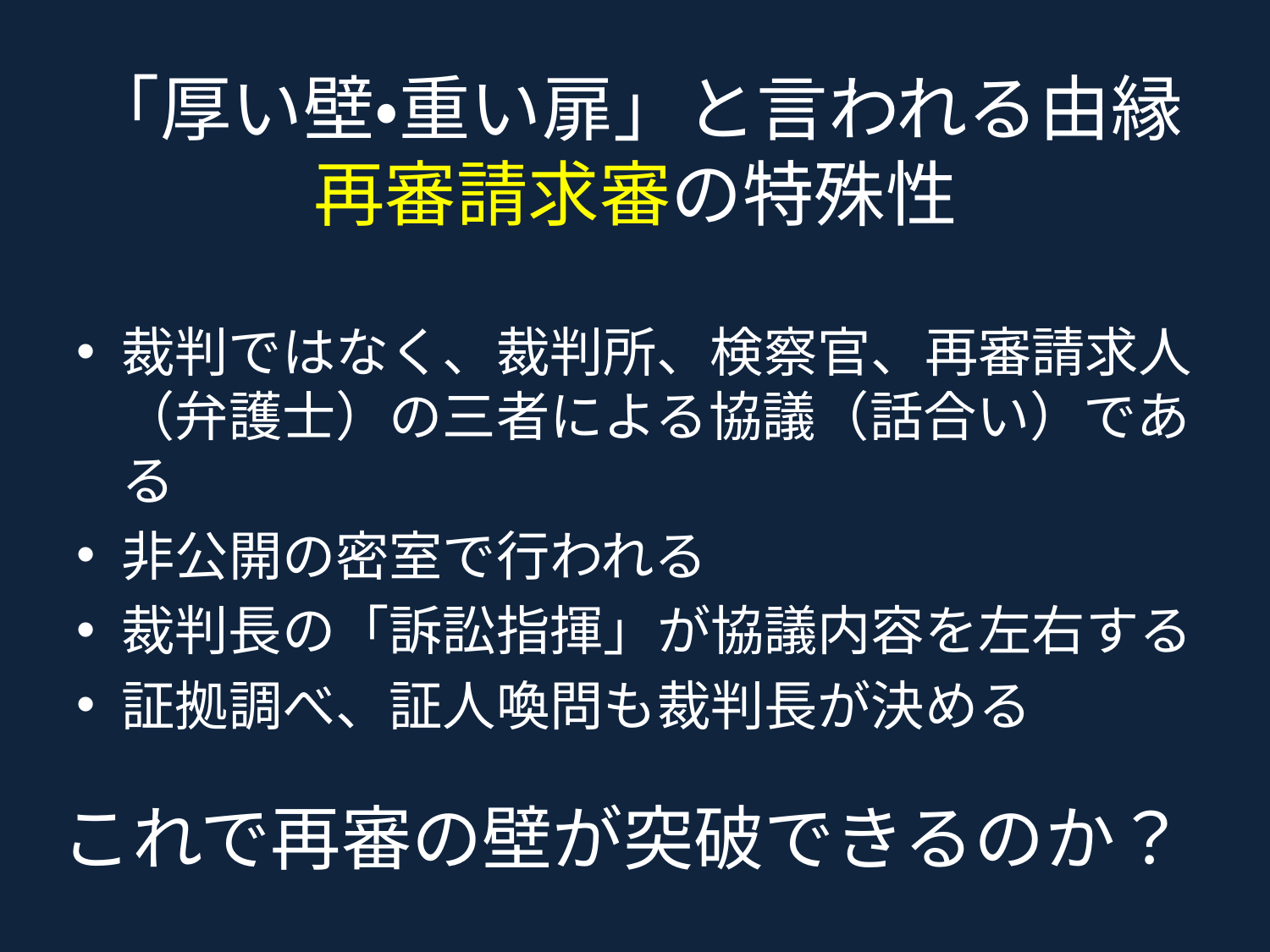

# 「厚い壁・重い扉」と言われる由縁 再審請求審の特殊性
裁判ではなく、裁判所、検察官、再審請求人（弁護士）の三者による協議（話合い）である
非公開の密室で行われる
裁判長の「訴訟指揮」が協議内容を左右する
証拠調べ、証人喚問も裁判長が決める

これで再審の壁が突破できるのか？